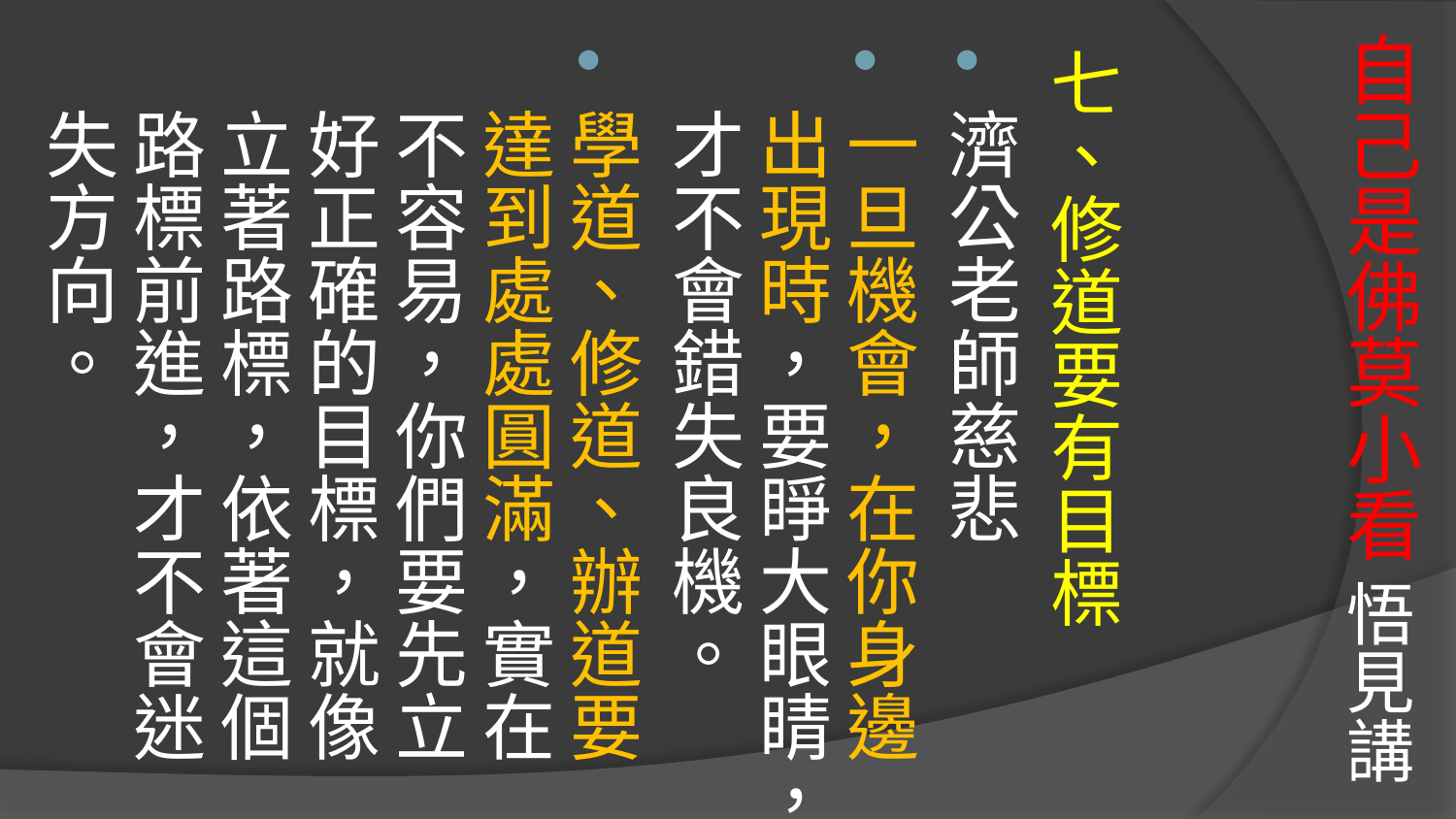

# 自己是佛莫小看 悟見講
七、修道要有目標
濟公老師慈悲
一旦機會，在你身邊出現時，要睜大眼睛，才不會錯失良機。
學道、修道、辦道要達到處處圓滿，實在不容易，你們要先立好正確的目標，就像立著路標，依著這個路標前進，才不會迷失方向。